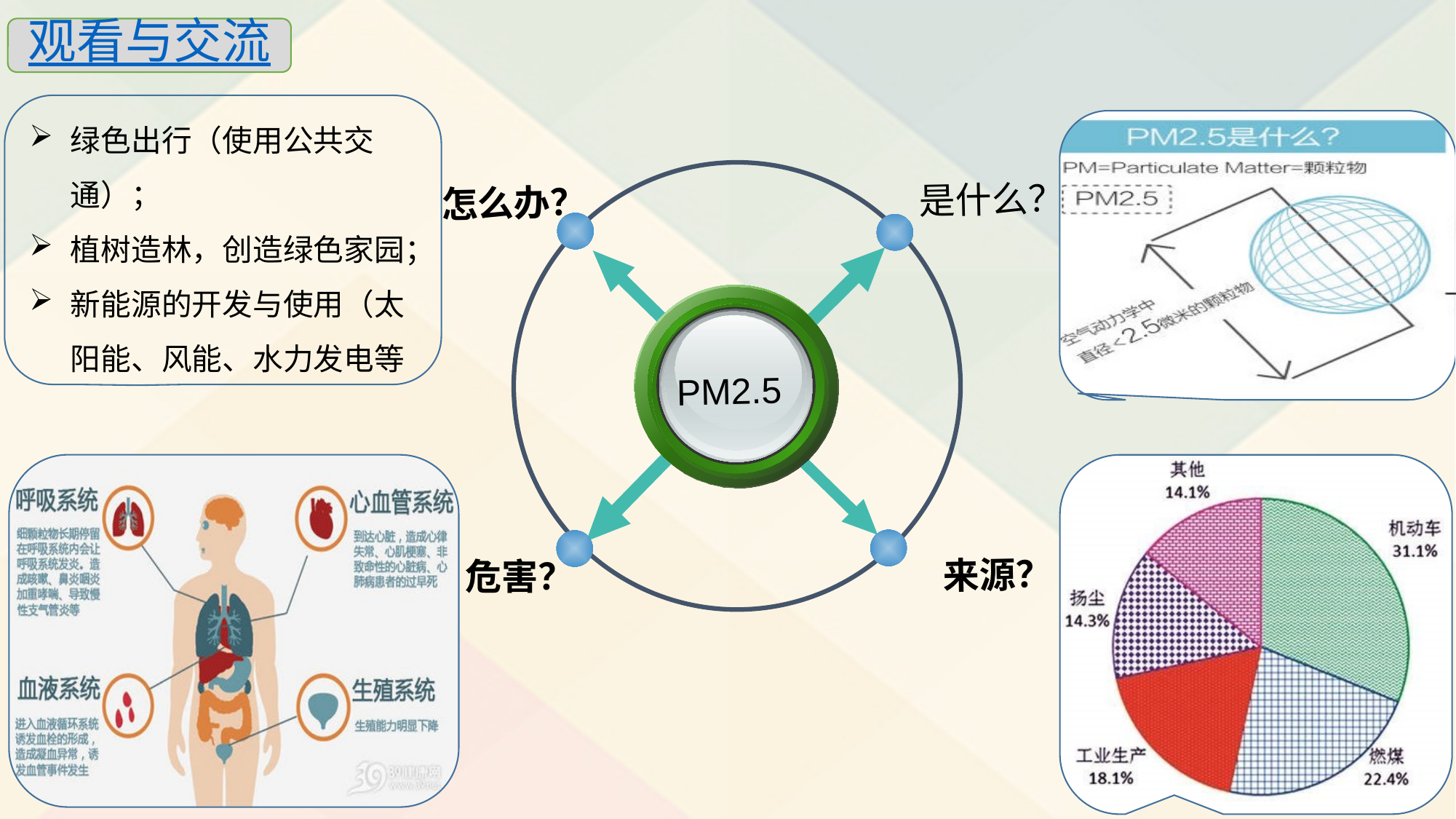

观看与交流
绿色出行（使用公共交通）；
植树造林，创造绿色家园；
新能源的开发与使用（太阳能、风能、水力发电等

是什么？

怎么办？

PM2.5

来源？

危害？